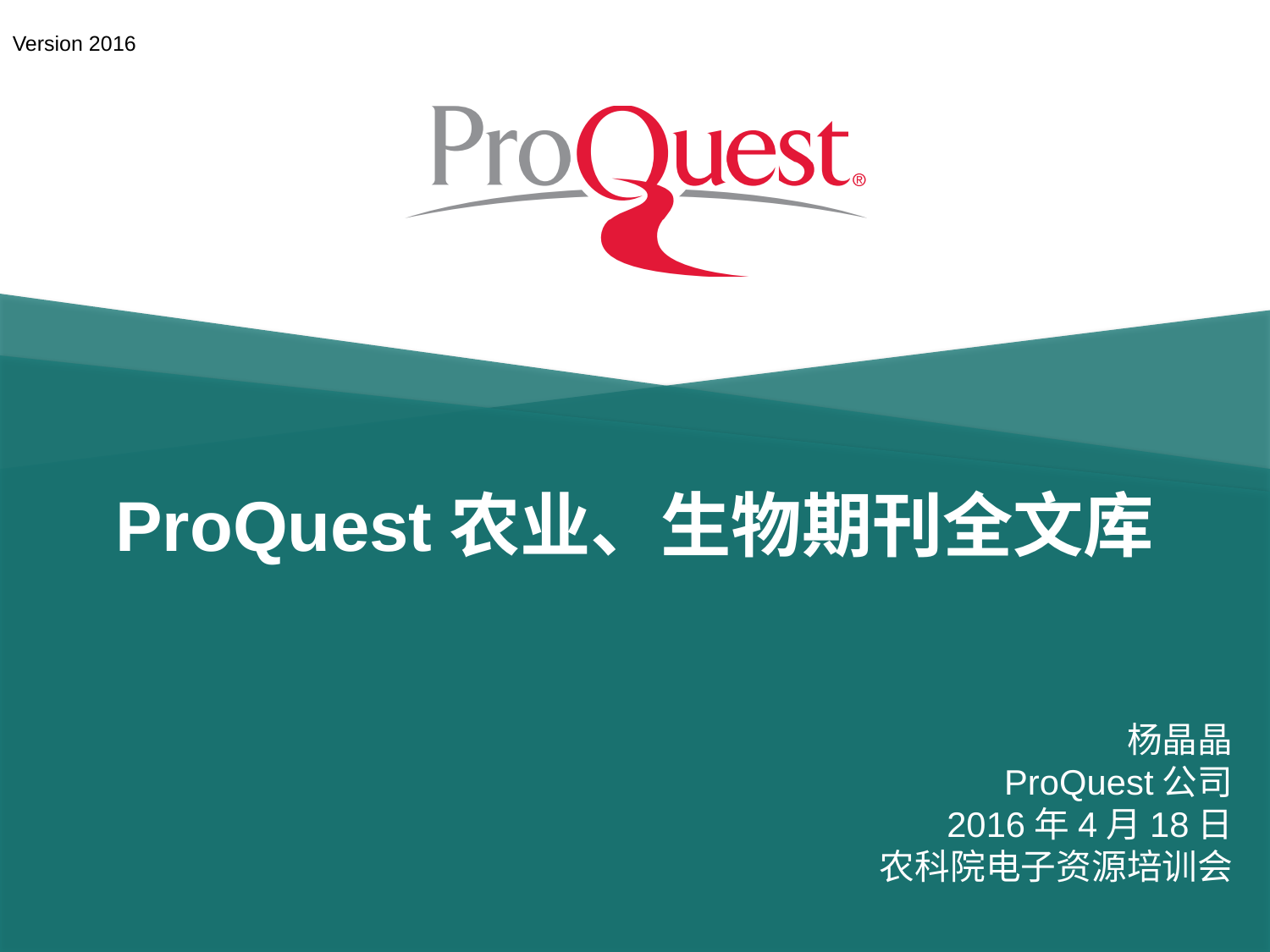

Version 2016
# ProQuest农业、生物期刊全文库
 杨晶晶
ProQuest公司
2016年4月18日
农科院电子资源培训会